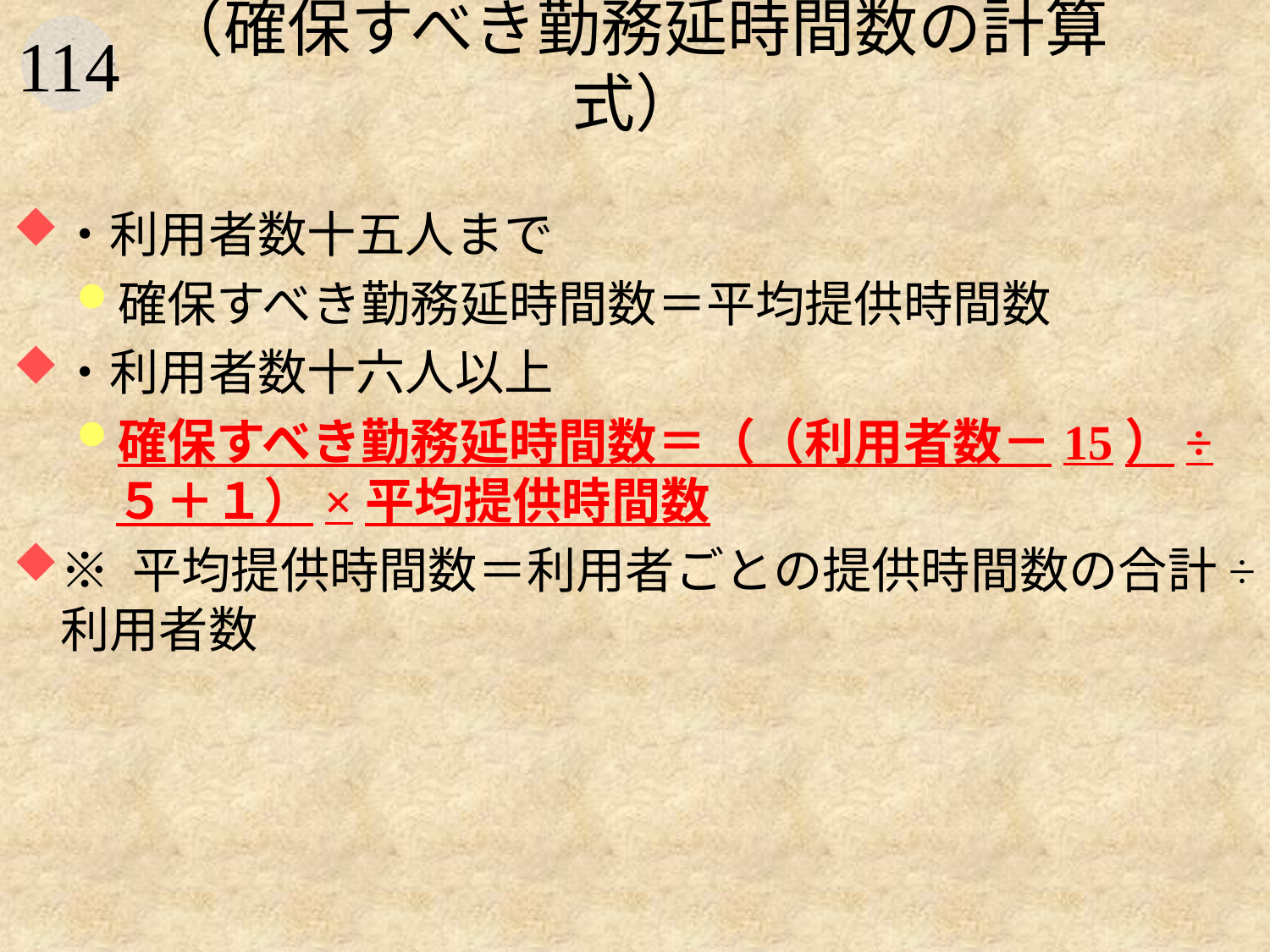

# （確保すべき勤務延時間数の計算式）

・利用者数十五人まで
確保すべき勤務延時間数＝平均提供時間数
・利用者数十六人以上
確保すべき勤務延時間数＝（（利用者数－15）÷５＋１）×平均提供時間数
※ 平均提供時間数＝利用者ごとの提供時間数の合計÷利用者数